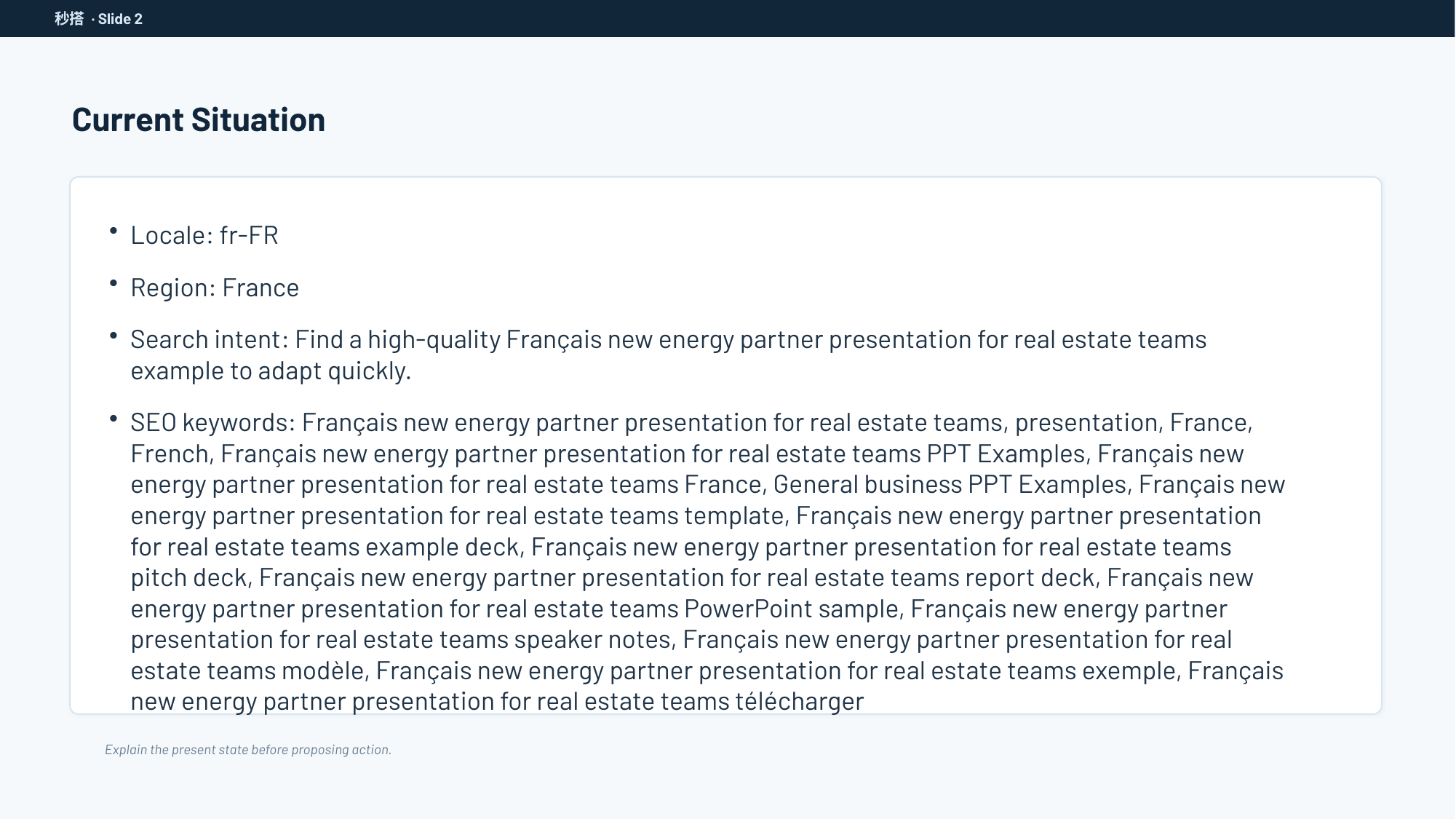

秒搭 · Slide 2
Current Situation

Locale: fr-FR
Region: France
Search intent: Find a high-quality Français new energy partner presentation for real estate teams example to adapt quickly.
SEO keywords: Français new energy partner presentation for real estate teams, presentation, France, French, Français new energy partner presentation for real estate teams PPT Examples, Français new energy partner presentation for real estate teams France, General business PPT Examples, Français new energy partner presentation for real estate teams template, Français new energy partner presentation for real estate teams example deck, Français new energy partner presentation for real estate teams pitch deck, Français new energy partner presentation for real estate teams report deck, Français new energy partner presentation for real estate teams PowerPoint sample, Français new energy partner presentation for real estate teams speaker notes, Français new energy partner presentation for real estate teams modèle, Français new energy partner presentation for real estate teams exemple, Français new energy partner presentation for real estate teams télécharger
Explain the present state before proposing action.